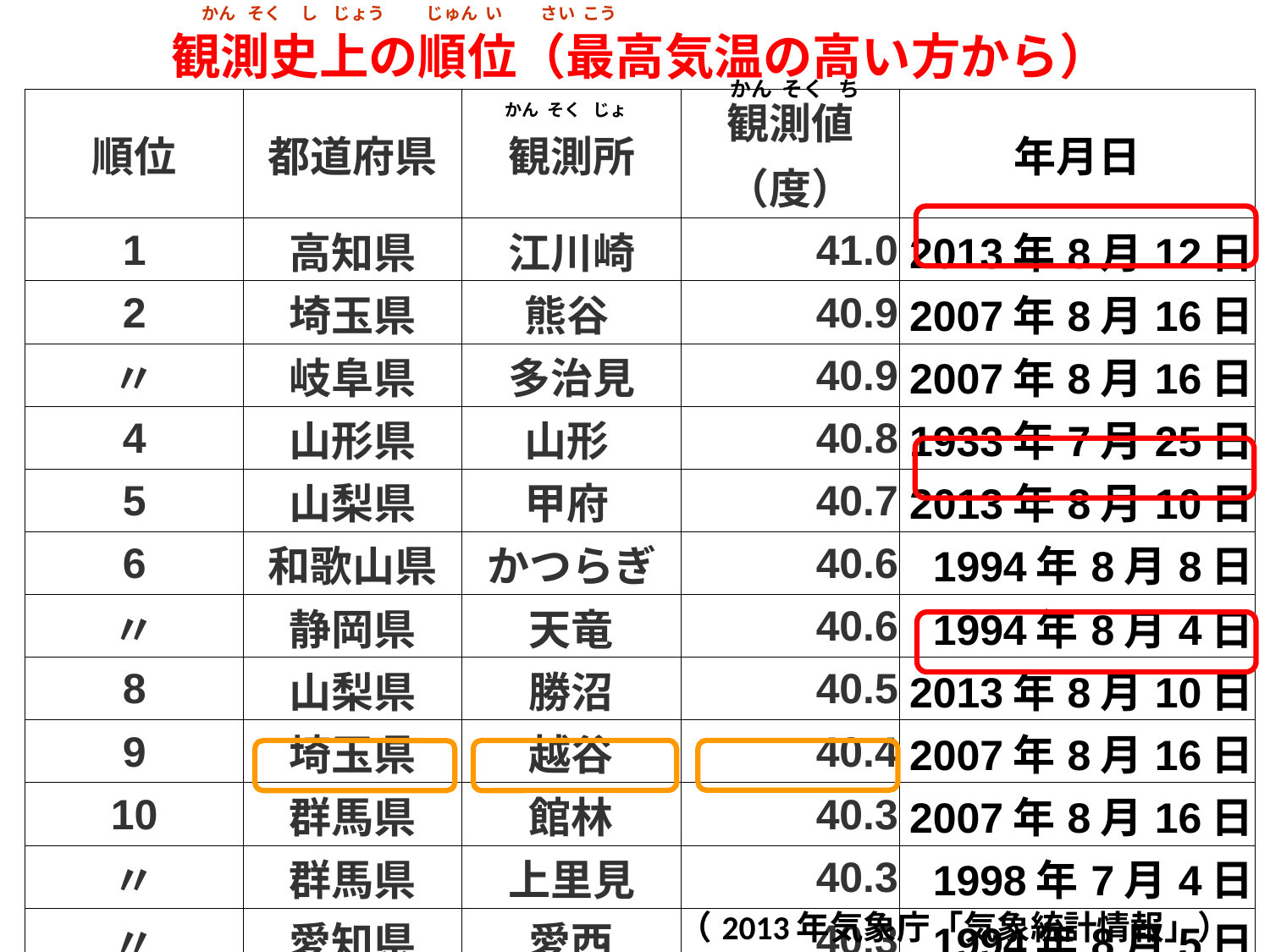

かん   そく     し    じょう           じゅん  い          さい  こう
| 観測史上の順位（最高気温の高い方から） |  |  |  |  |
| --- | --- | --- | --- | --- |
| 順位 | 都道府県 | 観測所 | 観測値 | 年月日 |
|  |  |  | （度） |  |
| 1 | 高知県 | 江川崎 | 41.0 | 2013年8月12日 |
| 2 | 埼玉県 | 熊谷 | 40.9 | 2007年8月16日 |
| 〃 | 岐阜県 | 多治見 | 40.9 | 2007年8月16日 |
| 4 | 山形県 | 山形 | 40.8 | 1933年7月25日 |
| 5 | 山梨県 | 甲府 | 40.7 | 2013年8月10日 |
| 6 | 和歌山県 | かつらぎ | 40.6 | 1994年8月8日 |
| 〃 | 静岡県 | 天竜 | 40.6 | 1994年8月4日 |
| 8 | 山梨県 | 勝沼 | 40.5 | 2013年8月10日 |
| 9 | 埼玉県 | 越谷 | 40.4 | 2007年8月16日 |
| 10 | 群馬県 | 館林 | 40.3 | 2007年8月16日 |
| 〃 | 群馬県 | 上里見 | 40.3 | 1998年7月4日 |
| 〃 | 愛知県 | 愛西 | 40.3 | 1994年8月5日 |
  かん  そく   ち
  かん  そく   じょ

# （2013年気象庁「気象統計情報」）